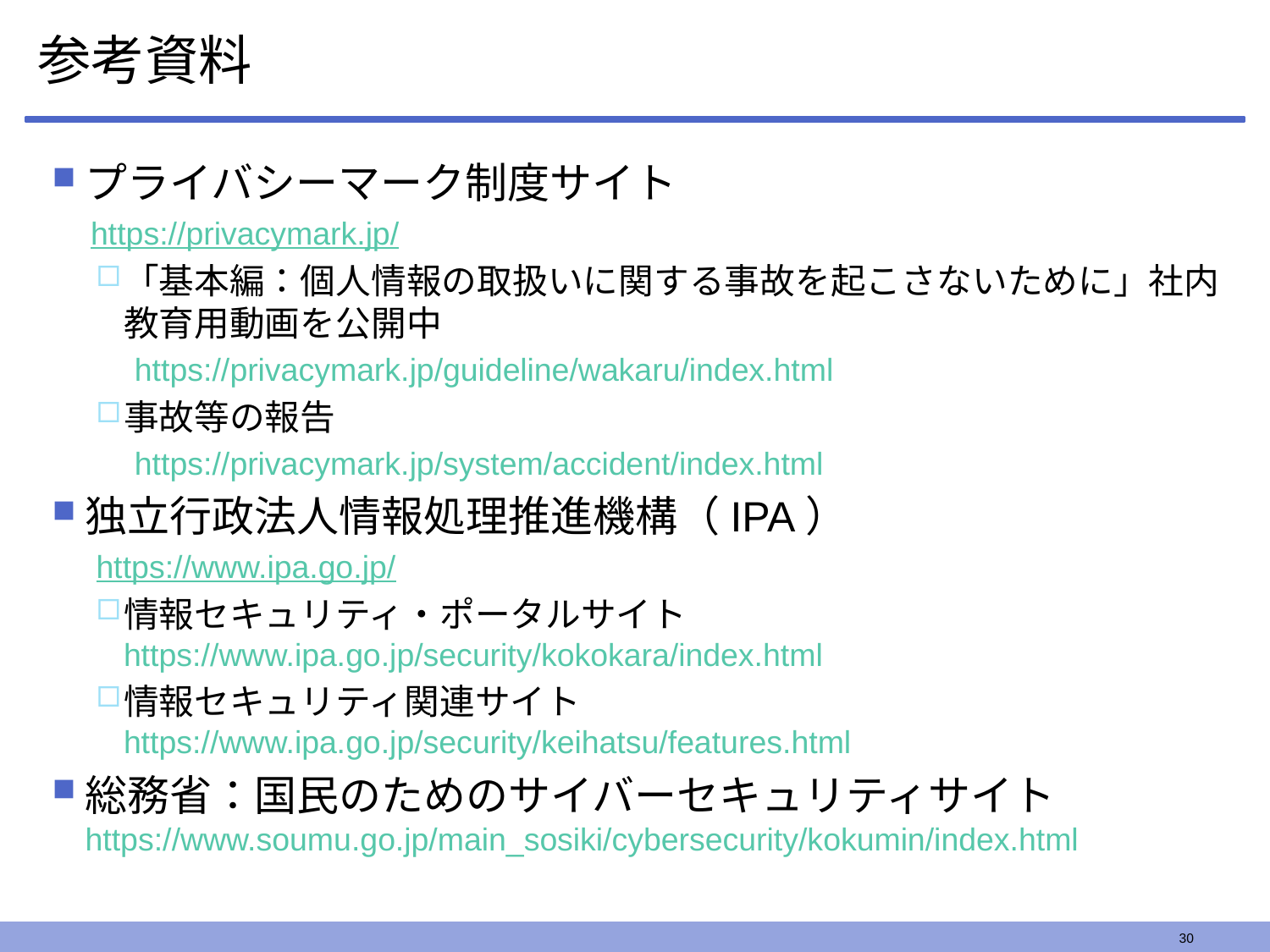

# 参考資料
プライバシーマーク制度サイト
https://privacymark.jp/
「基本編：個人情報の取扱いに関する事故を起こさないために」社内教育用動画を公開中
https://privacymark.jp/guideline/wakaru/index.html
事故等の報告
https://privacymark.jp/system/accident/index.html
独立行政法人情報処理推進機構（IPA）
https://www.ipa.go.jp/
情報セキュリティ・ポータルサイトhttps://www.ipa.go.jp/security/kokokara/index.html
情報セキュリティ関連サイトhttps://www.ipa.go.jp/security/keihatsu/features.html
総務省：国民のためのサイバーセキュリティサイト      https://www.soumu.go.jp/main_sosiki/cybersecurity/kokumin/index.html

30